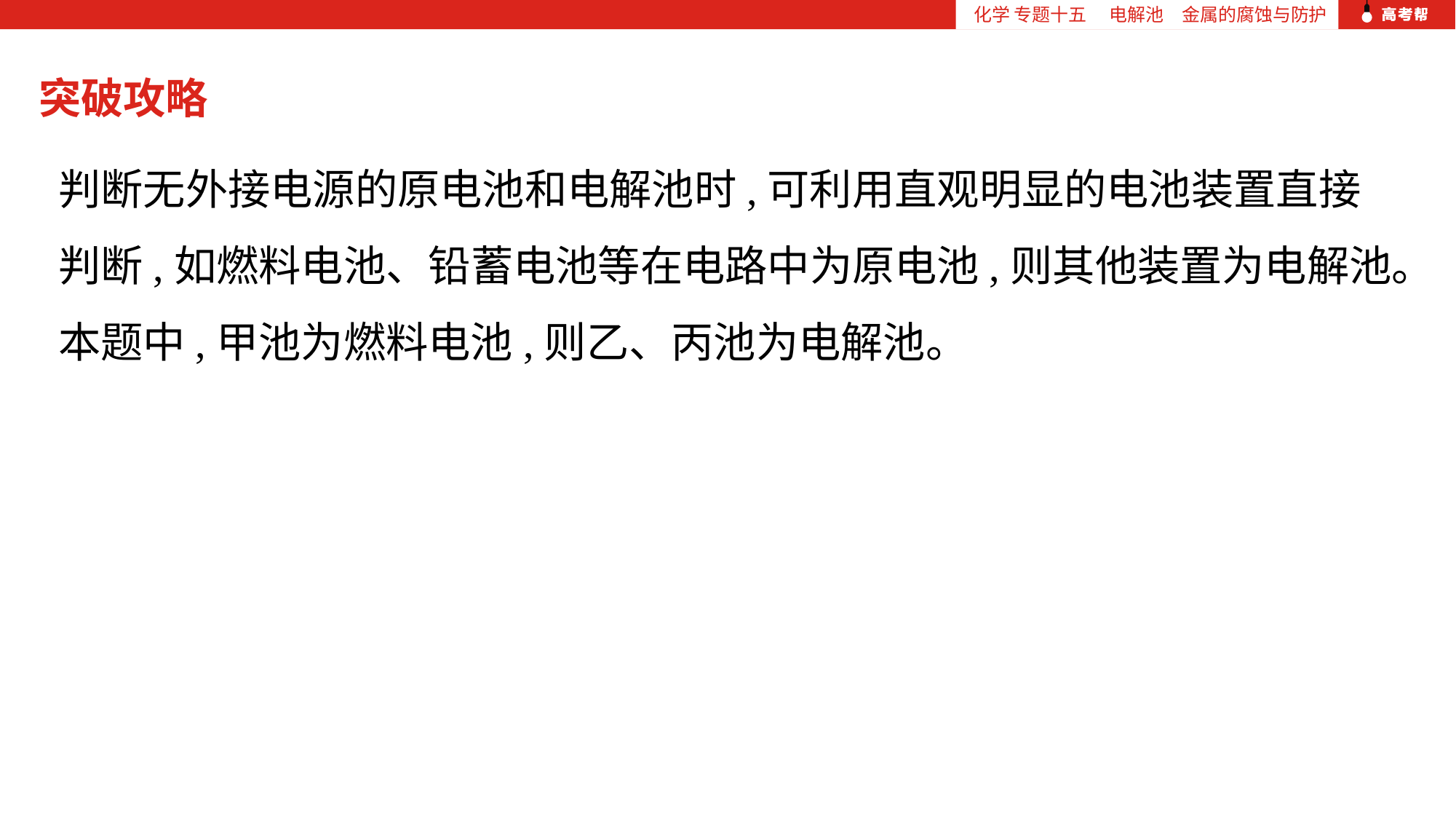

化学 专题十五 　电解池　金属的腐蚀与防护
突破攻略
判断无外接电源的原电池和电解池时,可利用直观明显的电池装置直接判断,如燃料电池、铅蓄电池等在电路中为原电池,则其他装置为电解池。本题中,甲池为燃料电池,则乙、丙池为电解池。